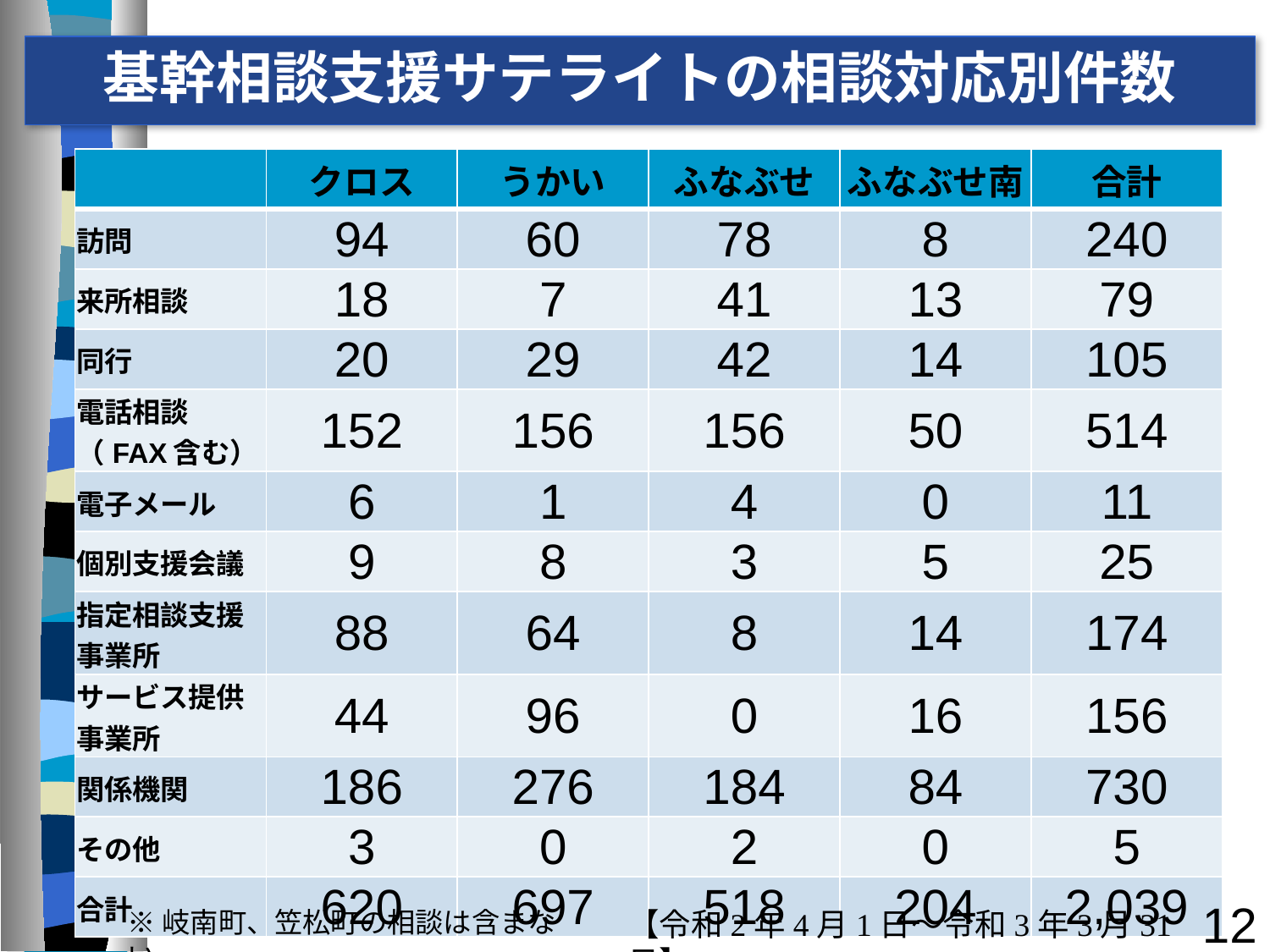

基幹相談支援サテライトの相談対応別件数
|  | クロス | うかい | ふなぶせ | ふなぶせ南 | 合計 |
| --- | --- | --- | --- | --- | --- |
| 訪問 | 94 | 60 | 78 | 8 | 240 |
| 来所相談 | 18 | 7 | 41 | 13 | 79 |
| 同行 | 20 | 29 | 42 | 14 | 105 |
| 電話相談 （FAX含む） | 152 | 156 | 156 | 50 | 514 |
| 電子メール | 6 | 1 | 4 | 0 | 11 |
| 個別支援会議 | 9 | 8 | 3 | 5 | 25 |
| 指定相談支援事業所 | 88 | 64 | 8 | 14 | 174 |
| サービス提供事業所 | 44 | 96 | 0 | 16 | 156 |
| 関係機関 | 186 | 276 | 184 | 84 | 730 |
| その他 | 3 | 0 | 2 | 0 | 5 |
| 合計 | 620 | 697 | 518 | 204 | 2,039 |
12
※岐南町、笠松町の相談は含まない。

【令和2年4月1日～令和3年3月31日】